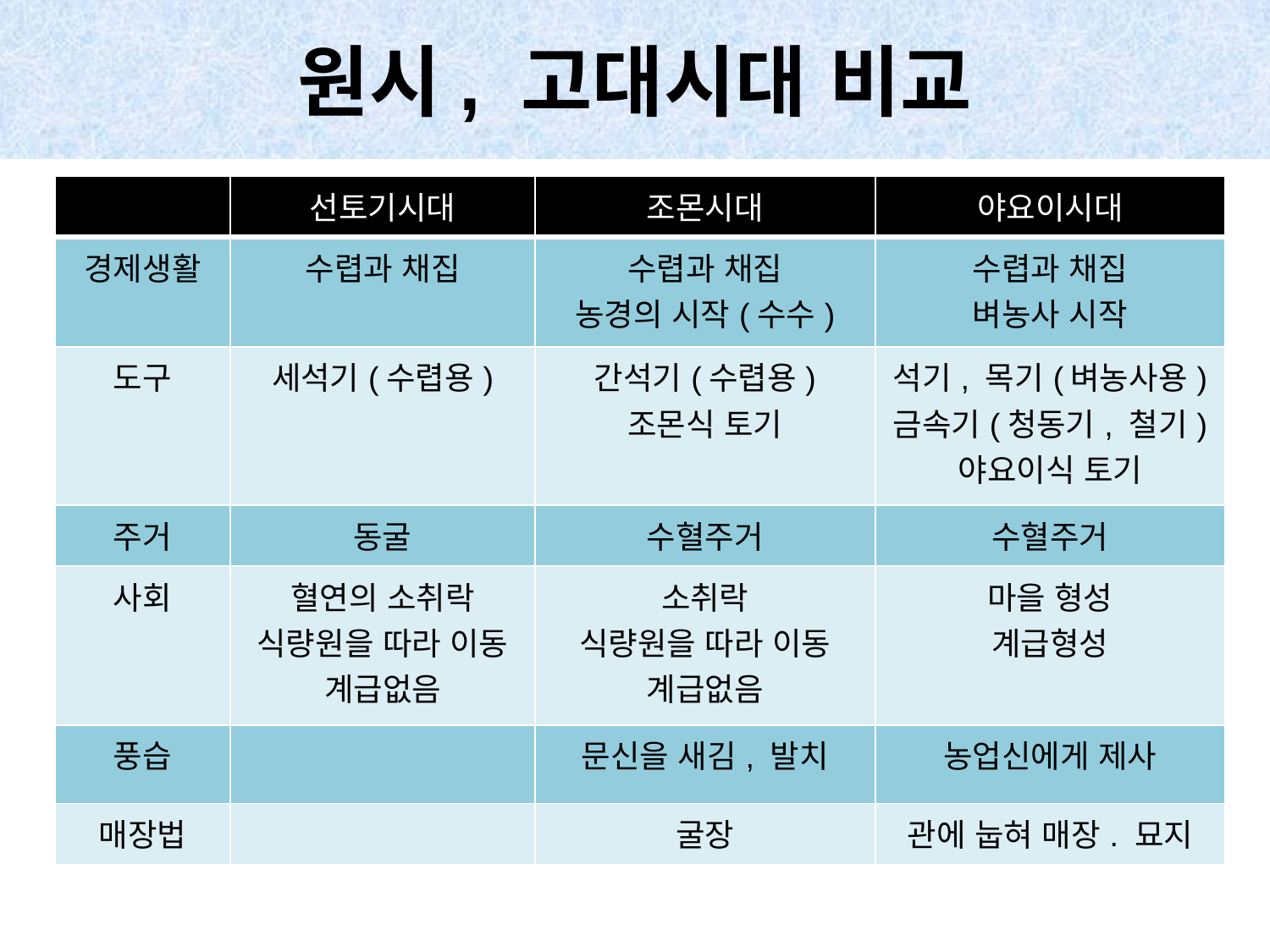

# 원시, 고대시대 비교
|  | 선토기시대 | 조몬시대 | 야요이시대 |
| --- | --- | --- | --- |
| 경제생활 | 수렵과 채집 | 수렵과 채집 농경의 시작(수수) | 수렵과 채집 벼농사 시작 |
| 도구 | 세석기(수렵용) | 간석기(수렵용) 조몬식 토기 | 석기, 목기(벼농사용) 금속기(청동기, 철기) 야요이식 토기 |
| 주거 | 동굴 | 수혈주거 | 수혈주거 |
| 사회 | 혈연의 소취락 식량원을 따라 이동 계급없음 | 소취락 식량원을 따라 이동 계급없음 | 마을 형성 계급형성 |
| 풍습 |  | 문신을 새김, 발치 | 농업신에게 제사 |
| 매장법 |  | 굴장 | 관에 눕혀 매장. 묘지 |